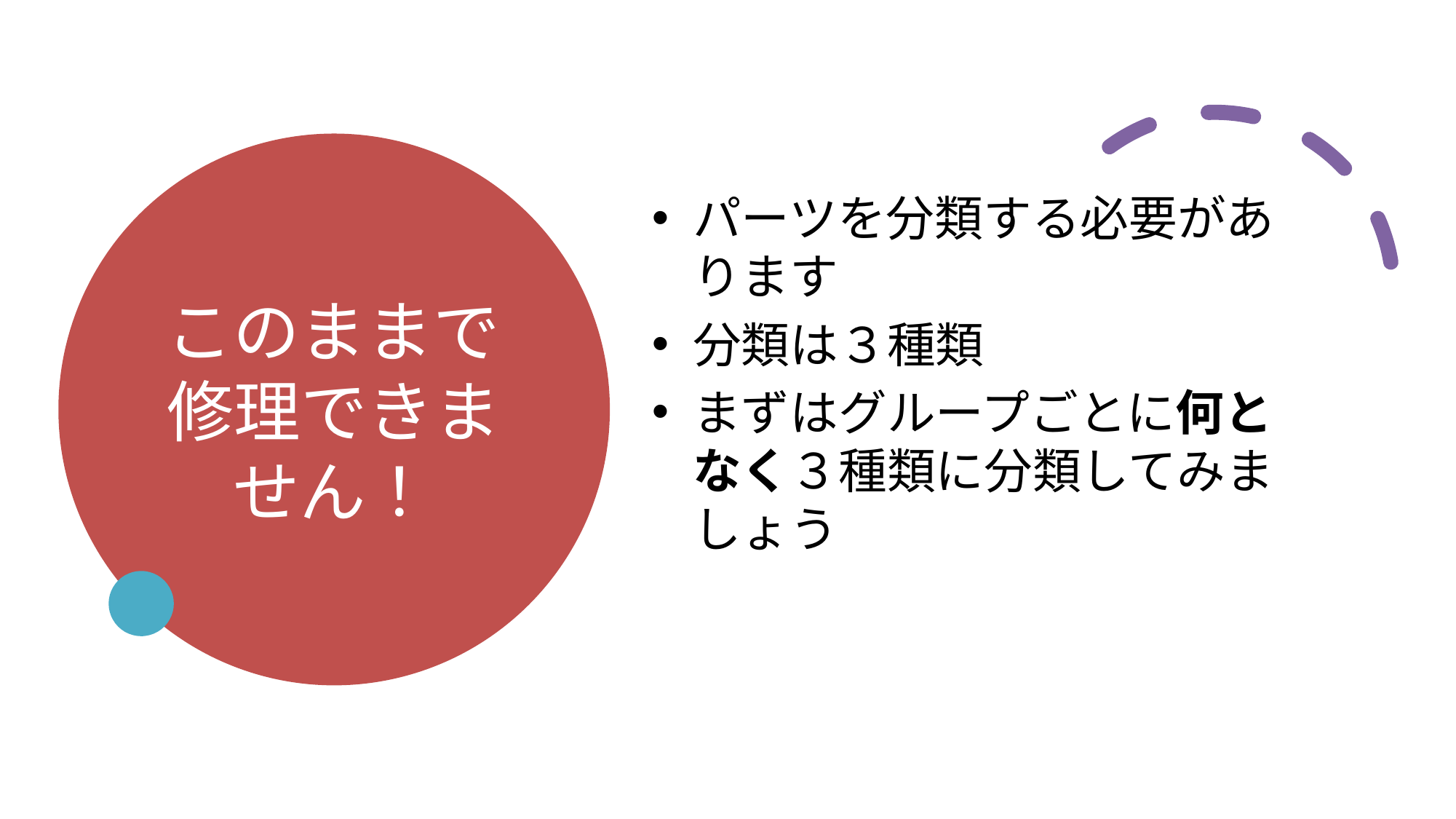

# このままで修理できません！
パーツを分類する必要があります
分類は３種類
まずはグループごとに何となく３種類に分類してみましょう